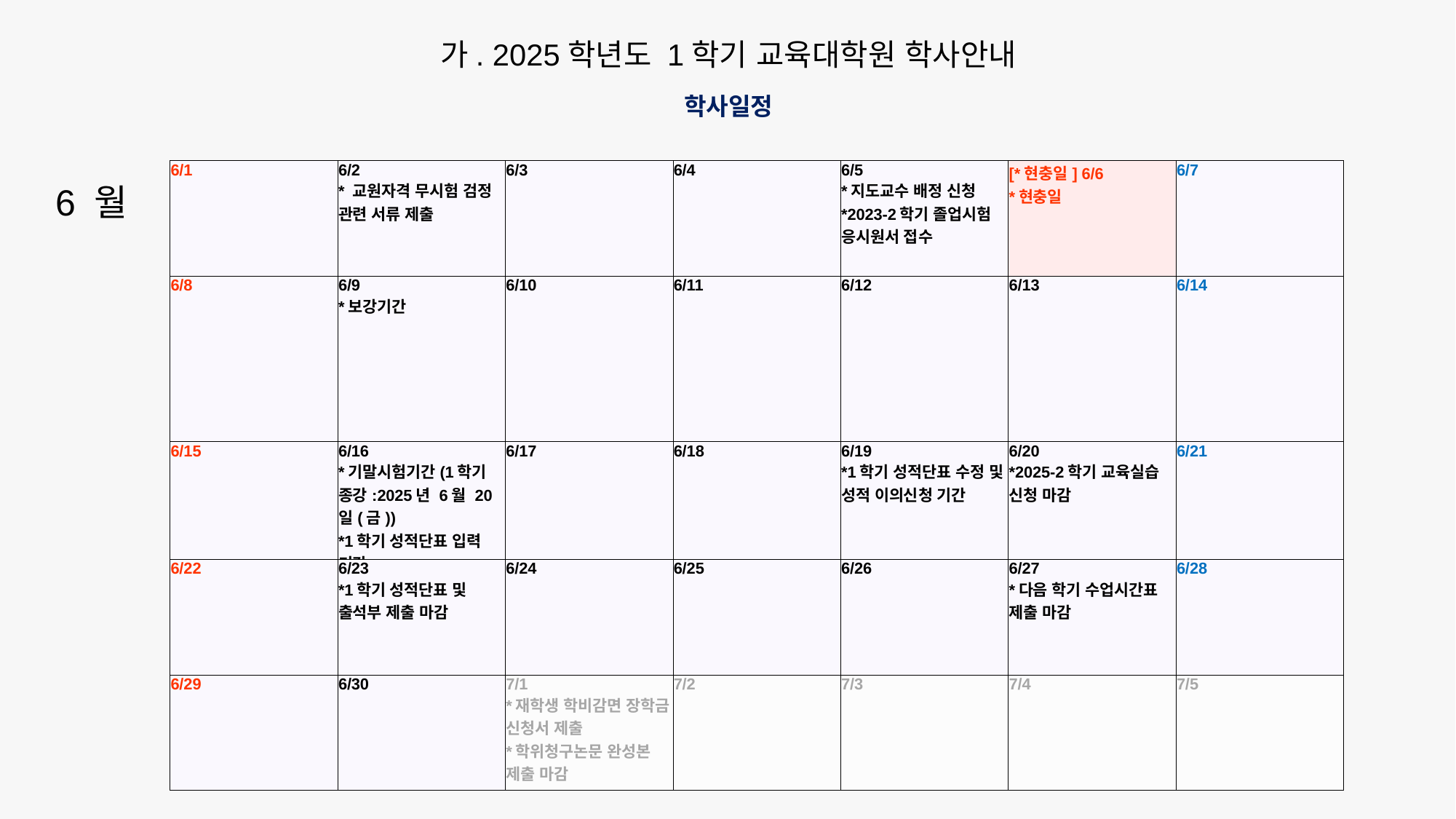

가. 2025학년도 1학기 교육대학원 학사안내
학사일정
| 6/1 | 6/2 \* 교원자격 무시험 검정 관련 서류 제출 | 6/3 | 6/4 | 6/5 \*지도교수 배정 신청 \*2023-2학기 졸업시험 응시원서 접수 | [\*현충일] 6/6 \*현충일 | 6/7 |
| --- | --- | --- | --- | --- | --- | --- |
| 6/8 | 6/9 \*보강기간 | 6/10 | 6/11 | 6/12 | 6/13 | 6/14 |
| 6/15 | 6/16 \*기말시험기간(1학기 종강:2025년 6월 20일(금)) \*1학기 성적단표 입력 기간 | 6/17 | 6/18 | 6/19 \*1학기 성적단표 수정 및 성적 이의신청 기간 | 6/20 \*2025-2학기 교육실습 신청 마감 | 6/21 |
| 6/22 | 6/23 \*1학기 성적단표 및 출석부 제출 마감 | 6/24 | 6/25 | 6/26 | 6/27 \*다음 학기 수업시간표 제출 마감 | 6/28 |
| 6/29 | 6/30 | 7/1 \*재학생 학비감면 장학금 신청서 제출 \*학위청구논문 완성본 제출 마감 | 7/2 | 7/3 | 7/4 | 7/5 |
6 월
7